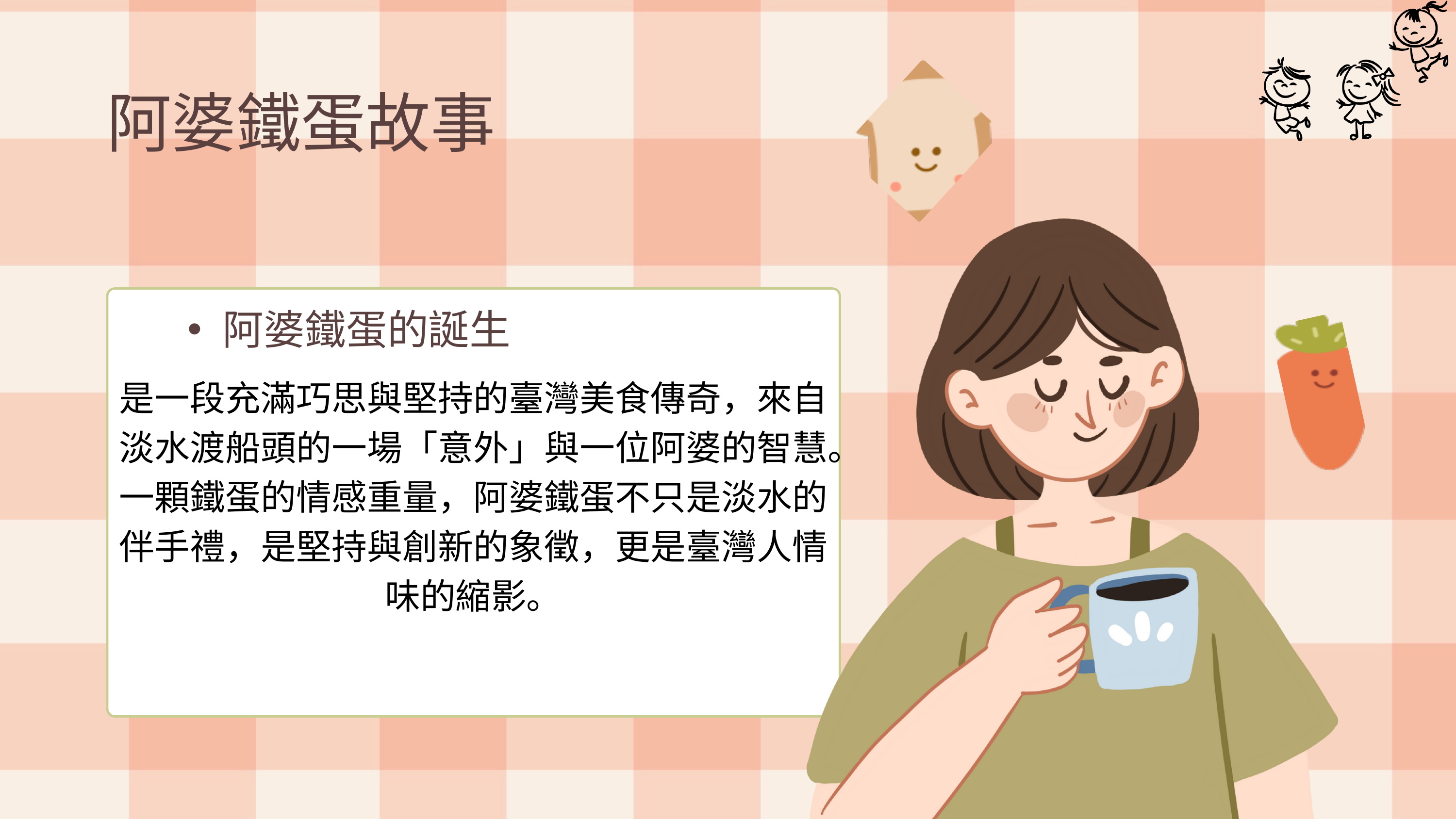

阿婆鐵蛋故事

是一段充滿巧思與堅持的臺灣美食傳奇，來自淡水渡船頭的一場「意外」與一位阿婆的智慧。一顆鐵蛋的情感重量，阿婆鐵蛋不只是淡水的伴手禮，是堅持與創新的象徵，更是臺灣人情味的縮影。
阿婆鐵蛋的誕生